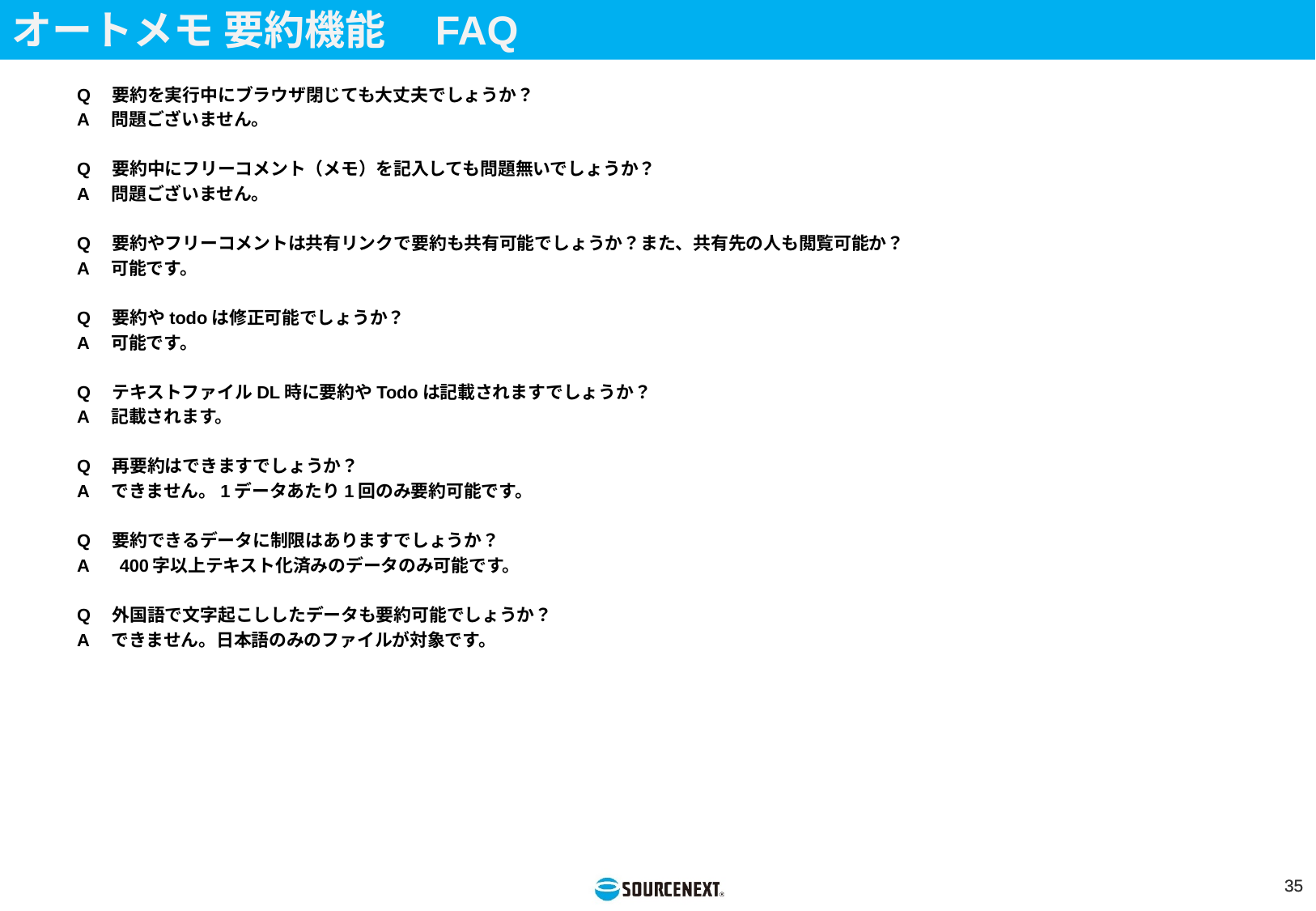

オートメモ 要約機能　FAQ
Q　要約を実行中にブラウザ閉じても大丈夫でしょうか？
A　問題ございません。

Q　要約中にフリーコメント（メモ）を記入しても問題無いでしょうか？
A　問題ございません。

Q　要約やフリーコメントは共有リンクで要約も共有可能でしょうか？また、共有先の人も閲覧可能か？
A　可能です。

Q　要約やtodoは修正可能でしょうか？
A　可能です。

Q　テキストファイルDL時に要約やTodoは記載されますでしょうか？
A　記載されます。

Q　再要約はできますでしょうか？
A　できません。1データあたり1回のみ要約可能です。

Q　要約できるデータに制限はありますでしょうか？
A　 400字以上テキスト化済みのデータのみ可能です。

Q　外国語で文字起こししたデータも要約可能でしょうか？
A　できません。日本語のみのファイルが対象です。